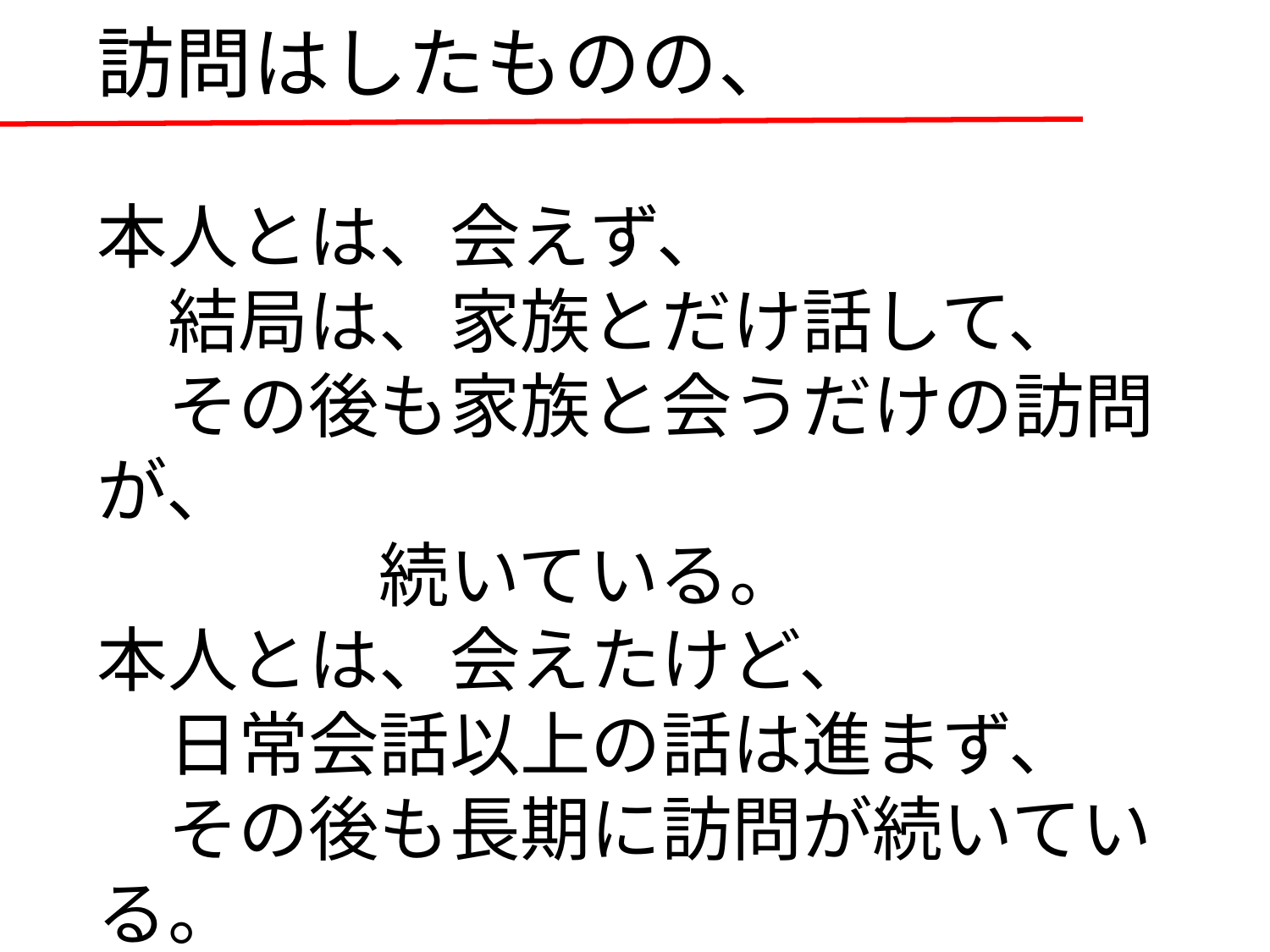

訪問はしたものの、
本人とは、会えず、
　結局は、家族とだけ話して、
　その後も家族と会うだけの訪問が、
　　　　続いている。
本人とは、会えたけど、
　日常会話以上の話は進まず、
　その後も長期に訪問が続いている。
こんな時は、訪問のあり方を再検討。